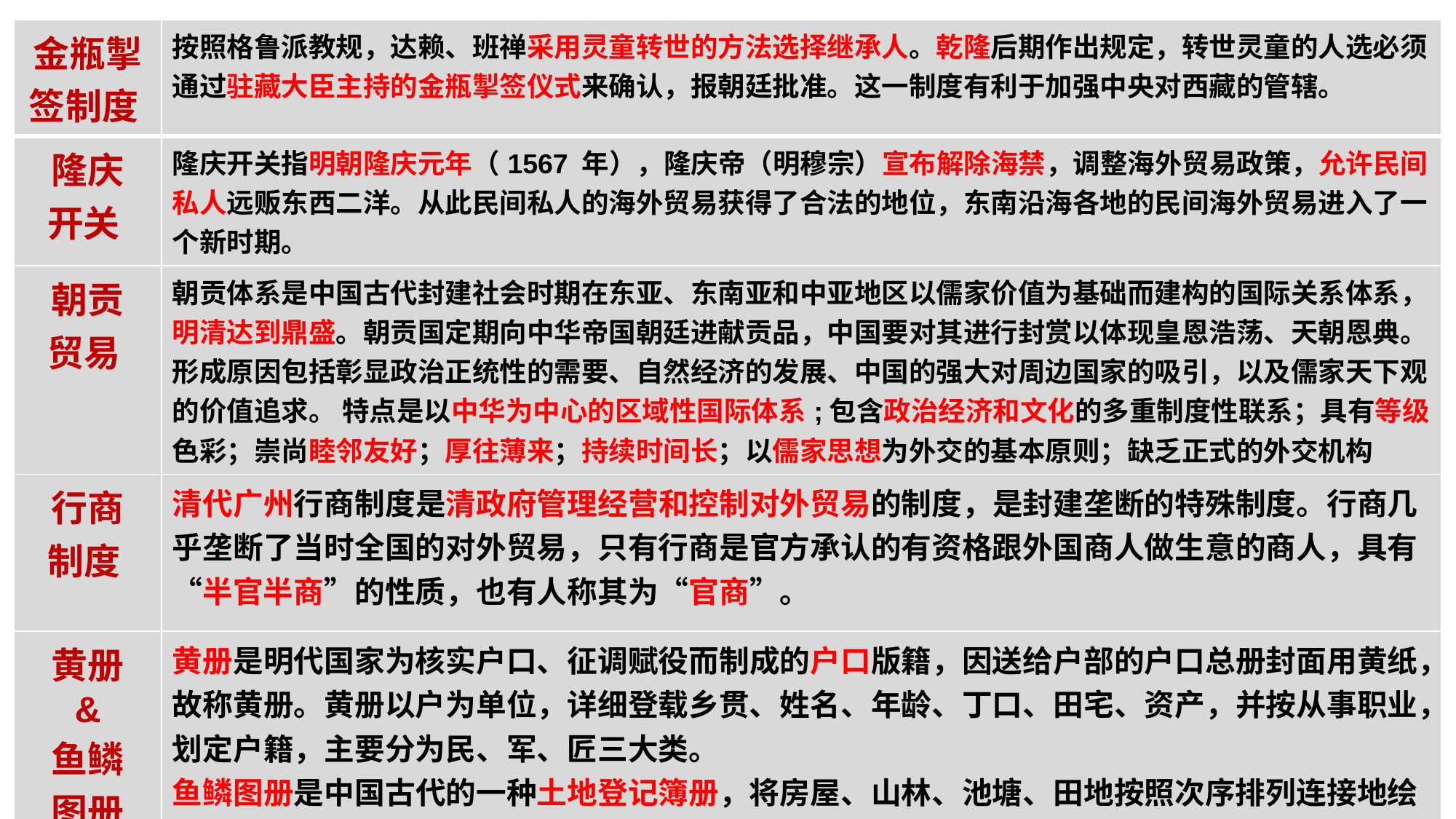

| 金瓶掣签制度 | 按照格鲁派教规，达赖、班禅采用灵童转世的方法选择继承人。乾隆后期作出规定，转世灵童的人选必须通过驻藏大臣主持的金瓶掣签仪式来确认，报朝廷批准。这一制度有利于加强中央对西藏的管辖。 |
| --- | --- |
| 隆庆 开关 | 隆庆开关指明朝隆庆元年（1567 年），隆庆帝（明穆宗）宣布解除海禁，调整海外贸易政策，允许民间私人远贩东西二洋。从此民间私人的海外贸易获得了合法的地位，东南沿海各地的民间海外贸易进入了一个新时期。 |
| 朝贡 贸易 | 朝贡体系是中国古代封建社会时期在东亚、东南亚和中亚地区以儒家价值为基础而建构的国际关系体系，明清达到鼎盛。朝贡国定期向中华帝国朝廷进献贡品，中国要对其进行封赏以体现皇恩浩荡、天朝恩典。形成原因包括彰显政治正统性的需要、自然经济的发展、中国的强大对周边国家的吸引，以及儒家天下观的价值追求。 特点是以中华为中心的区域性国际体系;包含政治经济和文化的多重制度性联系；具有等级色彩；崇尚睦邻友好；厚往薄来；持续时间长；以儒家思想为外交的基本原则；缺乏正式的外交机构 |
| 行商 制度 | 清代广州行商制度是清政府管理经营和控制对外贸易的制度，是封建垄断的特殊制度。行商几乎垄断了当时全国的对外贸易，只有行商是官方承认的有资格跟外国商人做生意的商人，具有“半官半商”的性质，也有人称其为“官商”。 |
| 黄册 & 鱼鳞 图册 | 黄册是明代国家为核实户口、征调赋役而制成的户口版籍，因送给户部的户口总册封面用黄纸，故称黄册。黄册以户为单位，详细登载乡贯、姓名、年龄、丁口、田宅、资产，并按从事职业，划定户籍，主要分为民、军、匠三大类。 鱼鳞图册是中国古代的一种土地登记簿册，将房屋、山林、池塘、田地按照次序排列连接地绘制，由于田图状似鱼鳞，因以为名。南宋开始编制这种图册，在全国范围内普遍推行始于明朝，进入清代后渐废。鱼鳞图册与黄册一起，是明代各级政府征税派役的基本依据。 |